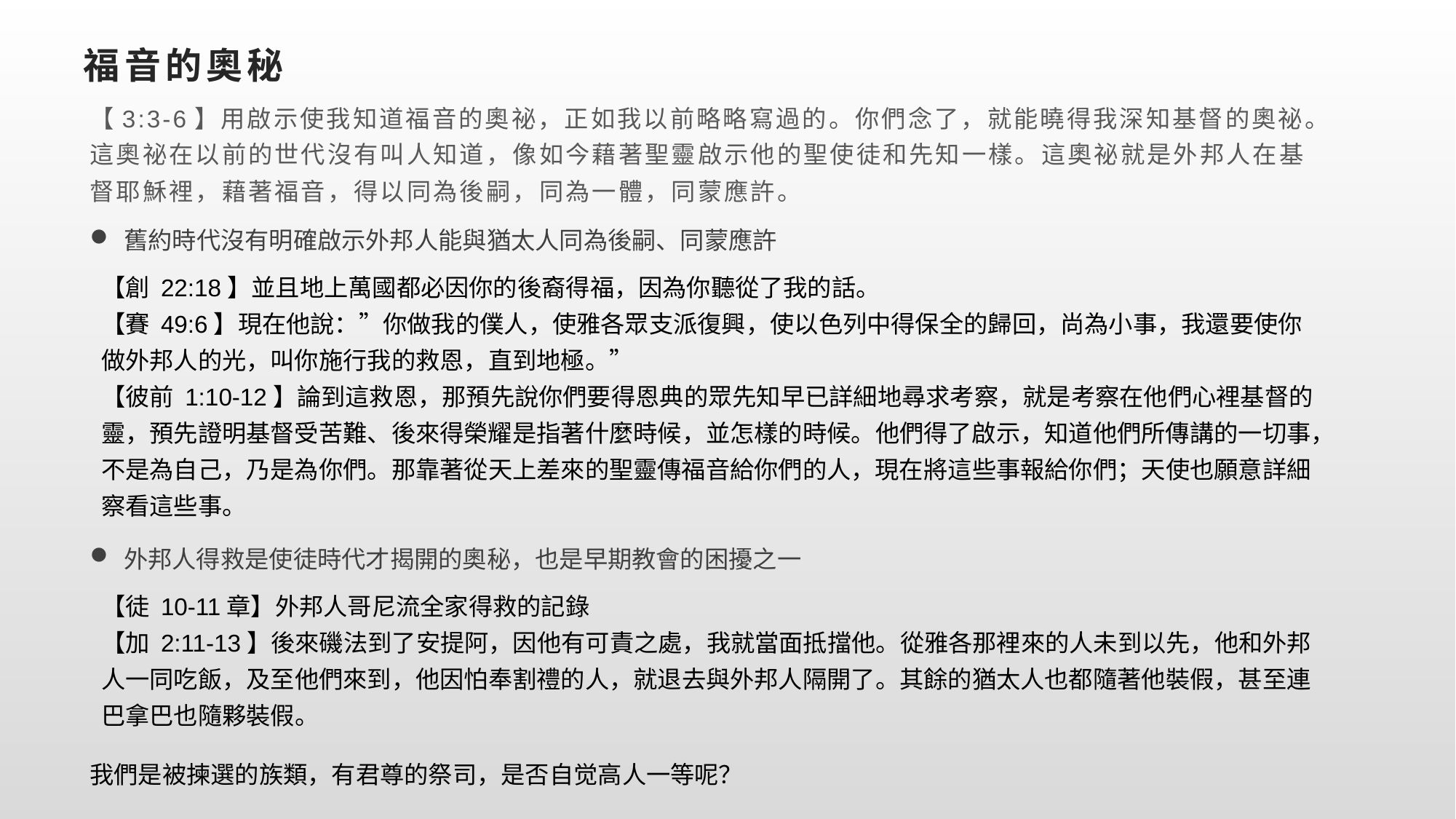

# 福音的奧秘
【3:3-6】用啟示使我知道福音的奧祕，正如我以前略略寫過的。你們念了，就能曉得我深知基督的奧祕。這奧祕在以前的世代沒有叫人知道，像如今藉著聖靈啟示他的聖使徒和先知一樣。這奧祕就是外邦人在基督耶穌裡，藉著福音，得以同為後嗣，同為一體，同蒙應許。
舊約時代沒有明確啟示外邦人能與猶太人同為後嗣、同蒙應許
【創 22:18】並且地上萬國都必因你的後裔得福，因為你聽從了我的話。
【賽 49:6】現在他說：”你做我的僕人，使雅各眾支派復興，使以色列中得保全的歸回，尚為小事，我還要使你做外邦人的光，叫你施行我的救恩，直到地極。”
【彼前 1:10-12】論到這救恩，那預先說你們要得恩典的眾先知早已詳細地尋求考察，就是考察在他們心裡基督的靈，預先證明基督受苦難、後來得榮耀是指著什麼時候，並怎樣的時候。他們得了啟示，知道他們所傳講的一切事，不是為自己，乃是為你們。那靠著從天上差來的聖靈傳福音給你們的人，現在將這些事報給你們；天使也願意詳細察看這些事。
外邦人得救是使徒時代才揭開的奧秘，也是早期教會的困擾之一
【徒 10-11章】外邦人哥尼流全家得救的記錄
【加 2:11-13】後來磯法到了安提阿，因他有可責之處，我就當面抵擋他。從雅各那裡來的人未到以先，他和外邦人一同吃飯，及至他們來到，他因怕奉割禮的人，就退去與外邦人隔開了。其餘的猶太人也都隨著他裝假，甚至連巴拿巴也隨夥裝假。
我們是被揀選的族類，有君尊的祭司，是否自觉高人一等呢？